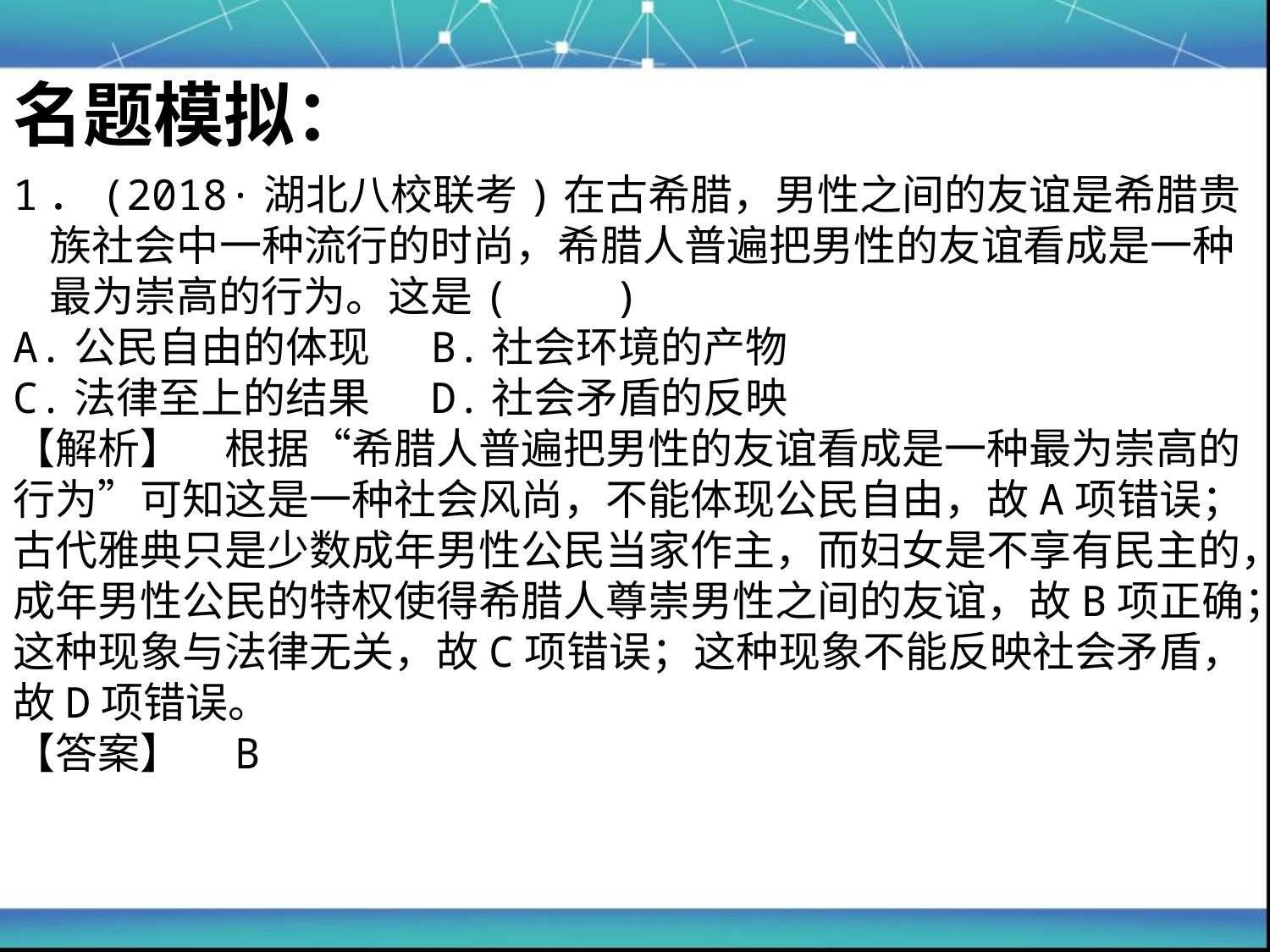

名题模拟：
1．(2018·湖北八校联考)在古希腊，男性之间的友谊是希腊贵族社会中一种流行的时尚，希腊人普遍把男性的友谊看成是一种最为崇高的行为。这是(　　)
A.公民自由的体现 	B.社会环境的产物
C.法律至上的结果 	D.社会矛盾的反映
【解析】　根据“希腊人普遍把男性的友谊看成是一种最为崇高的
行为”可知这是一种社会风尚，不能体现公民自由，故A项错误；
古代雅典只是少数成年男性公民当家作主，而妇女是不享有民主的，
成年男性公民的特权使得希腊人尊崇男性之间的友谊，故B项正确；
这种现象与法律无关，故C项错误；这种现象不能反映社会矛盾，
故D项错误。
【答案】　B